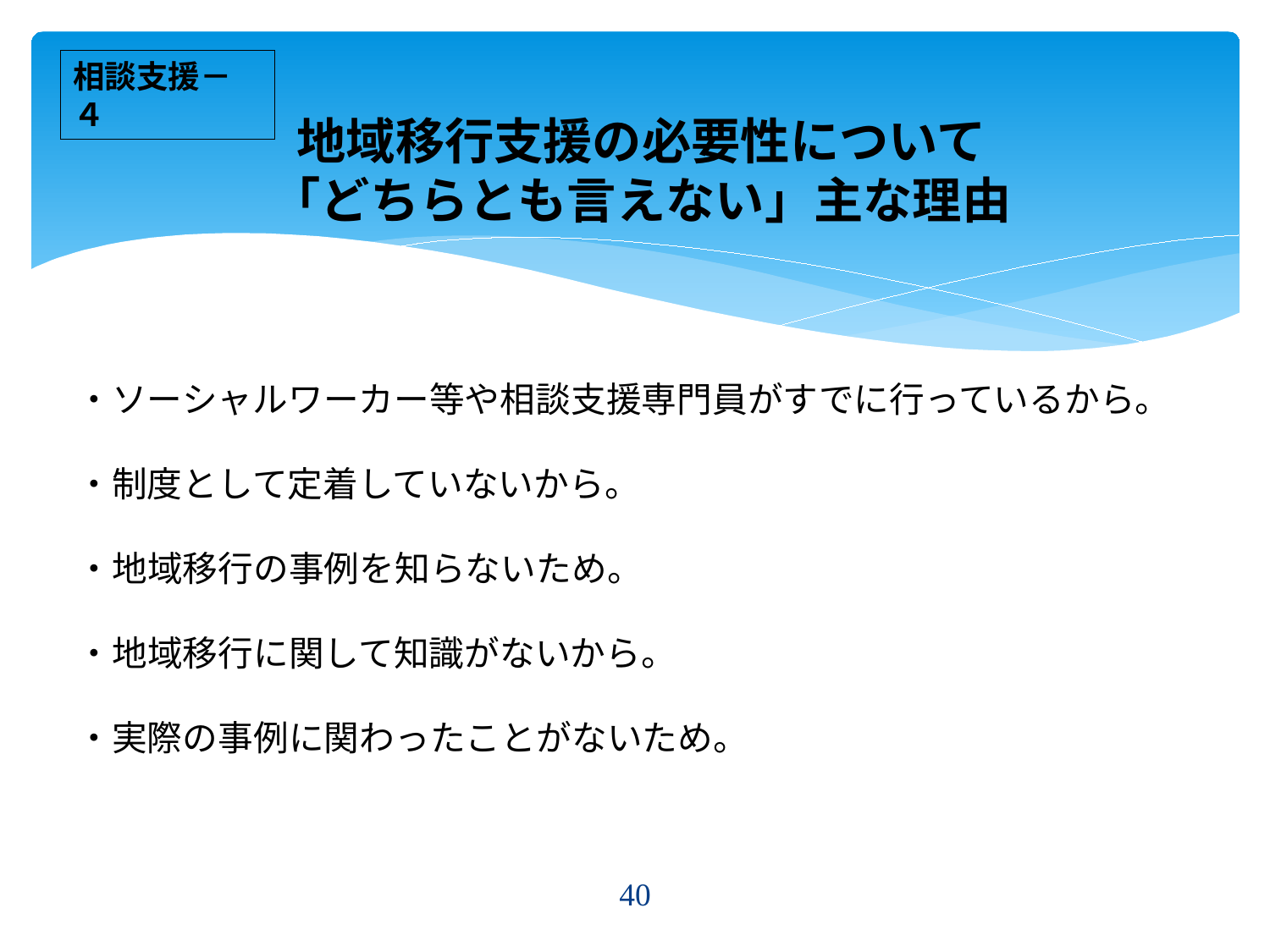

相談支援－４
# 地域移行支援の必要性について 「どちらとも言えない」主な理由
・ソーシャルワーカー等や相談支援専門員がすでに行っているから。
・制度として定着していないから。
・地域移行の事例を知らないため。
・地域移行に関して知識がないから。
・実際の事例に関わったことがないため。
40